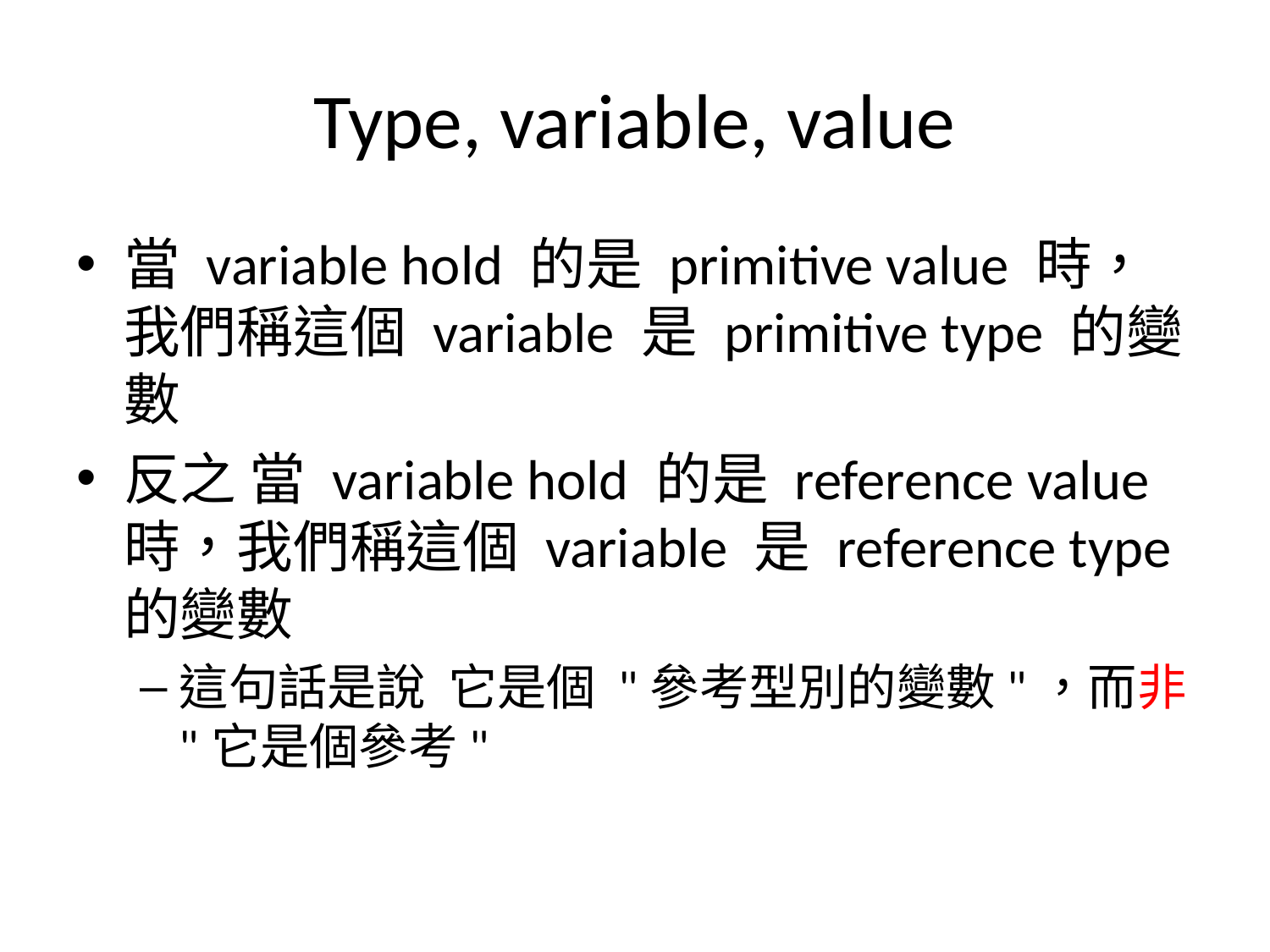

# Type, variable, value
當 variable hold 的是 primitive value 時，我們稱這個 variable 是 primitive type 的變數
反之 當 variable hold 的是 reference value 時，我們稱這個 variable 是 reference type 的變數
這句話是說  它是個 "參考型別的變數"，而非 "它是個參考"